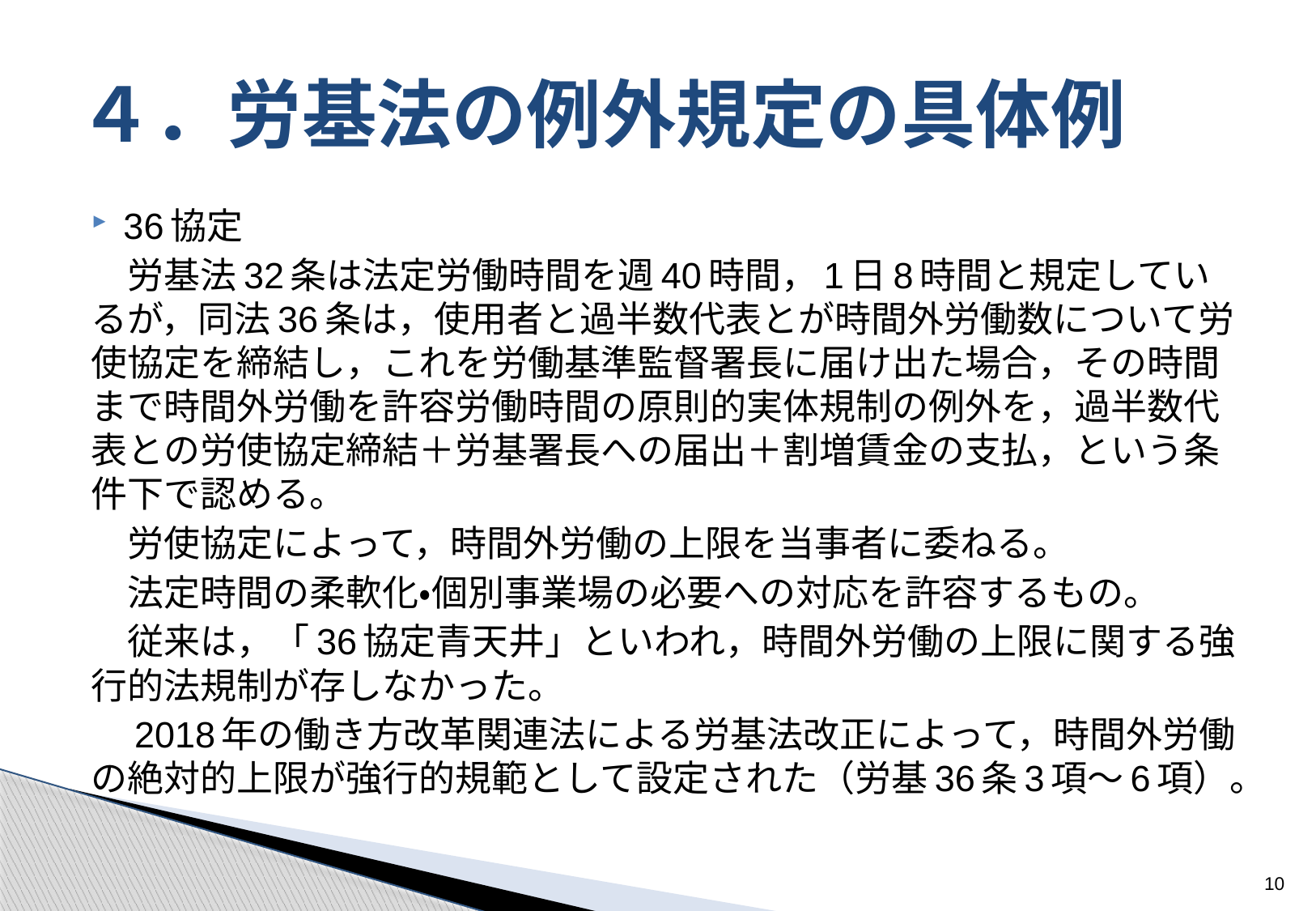

# ４．労基法の例外規定の具体例
36協定
　労基法32条は法定労働時間を週40時間，1日8時間と規定しているが，同法36条は，使用者と過半数代表とが時間外労働数について労使協定を締結し，これを労働基準監督署長に届け出た場合，その時間まで時間外労働を許容労働時間の原則的実体規制の例外を，過半数代表との労使協定締結＋労基署長への届出＋割増賃金の支払，という条件下で認める。
　労使協定によって，時間外労働の上限を当事者に委ねる。
　法定時間の柔軟化・個別事業場の必要への対応を許容するもの。
　従来は，「36協定青天井」といわれ，時間外労働の上限に関する強行的法規制が存しなかった。
　2018年の働き方改革関連法による労基法改正によって，時間外労働の絶対的上限が強行的規範として設定された（労基36条3項～6項）。

10